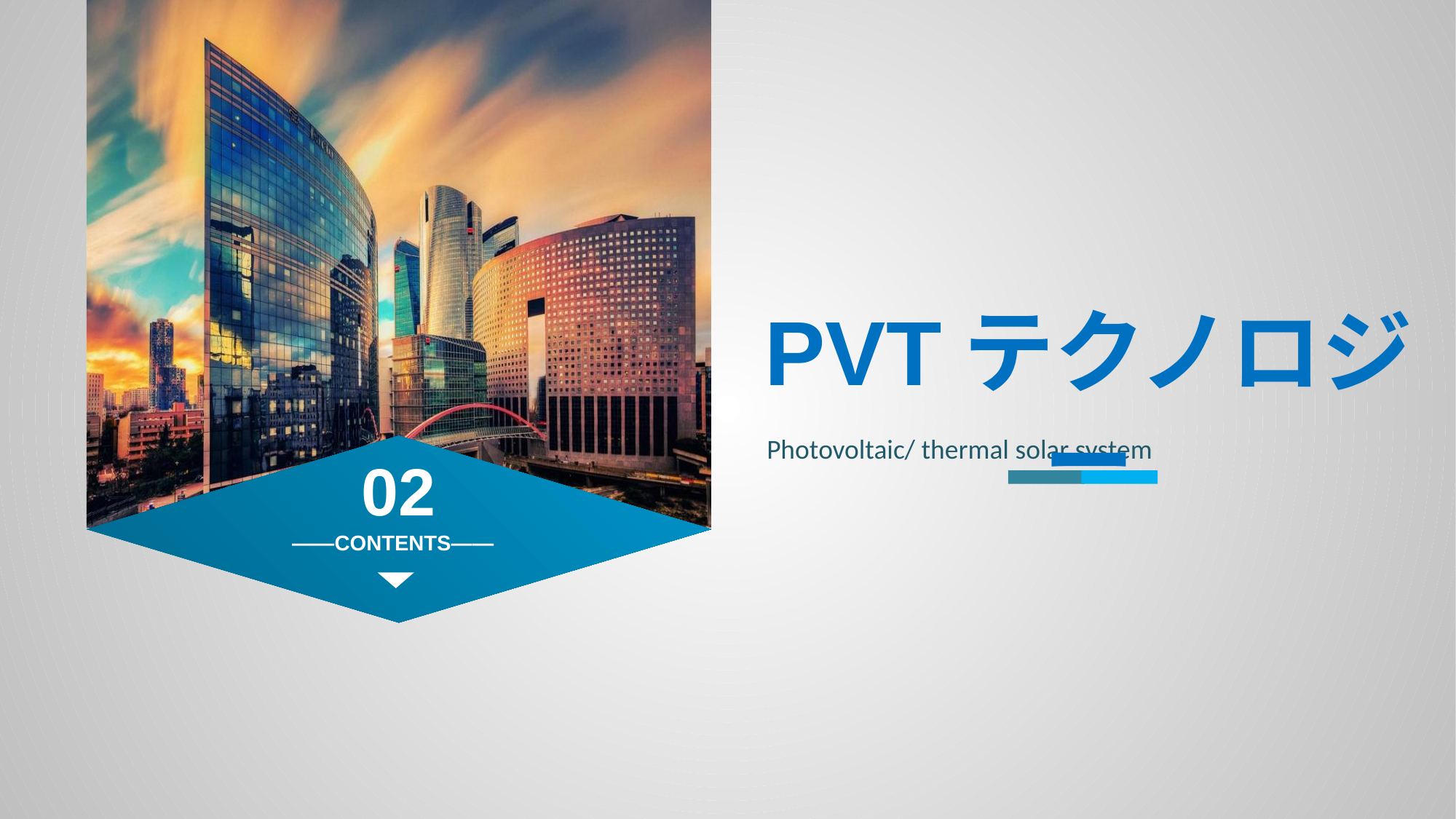

PVTテクノロジー
Photovoltaic/ thermal solar system

02
——CONTENTS——